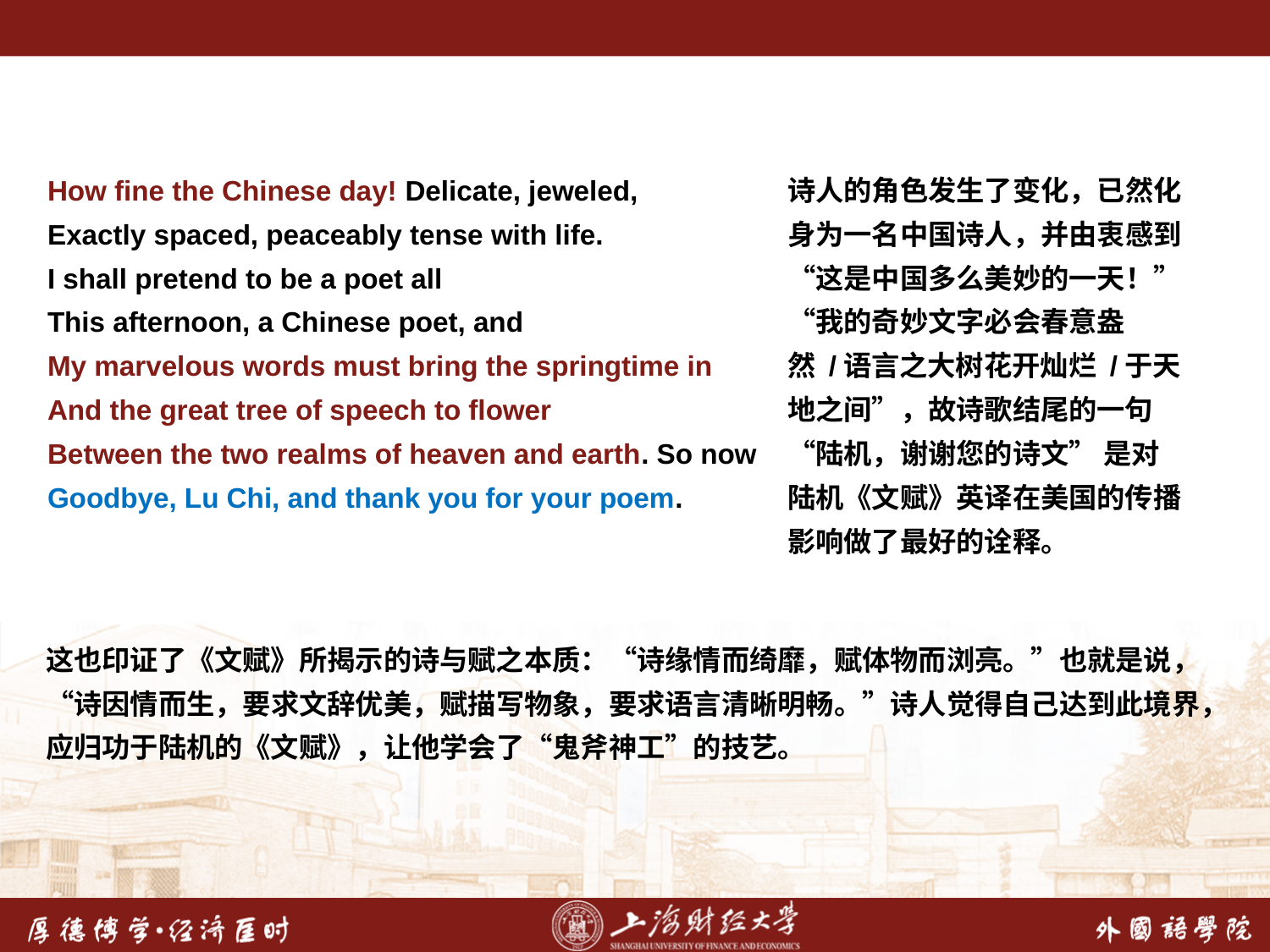

How fine the Chinese day! Delicate, jeweled,
Exactly spaced, peaceably tense with life.
I shall pretend to be a poet all
This afternoon, a Chinese poet, and
My marvelous words must bring the springtime in
And the great tree of speech to flower
Between the two realms of heaven and earth. So now
Goodbye, Lu Chi, and thank you for your poem.
诗人的角色发生了变化，已然化身为一名中国诗人，并由衷感到“这是中国多么美妙的一天！” “我的奇妙文字必会春意盎然 /语言之大树花开灿烂 /于天地之间”，故诗歌结尾的一句“陆机，谢谢您的诗文” 是对陆机《文赋》英译在美国的传播影响做了最好的诠释。
这也印证了《文赋》所揭示的诗与赋之本质：“诗缘情而绮靡，赋体物而浏亮。”也就是说，“诗因情而生，要求文辞优美，赋描写物象，要求语言清晰明畅。”诗人觉得自己达到此境界，应归功于陆机的《文赋》，让他学会了“鬼斧神工”的技艺。